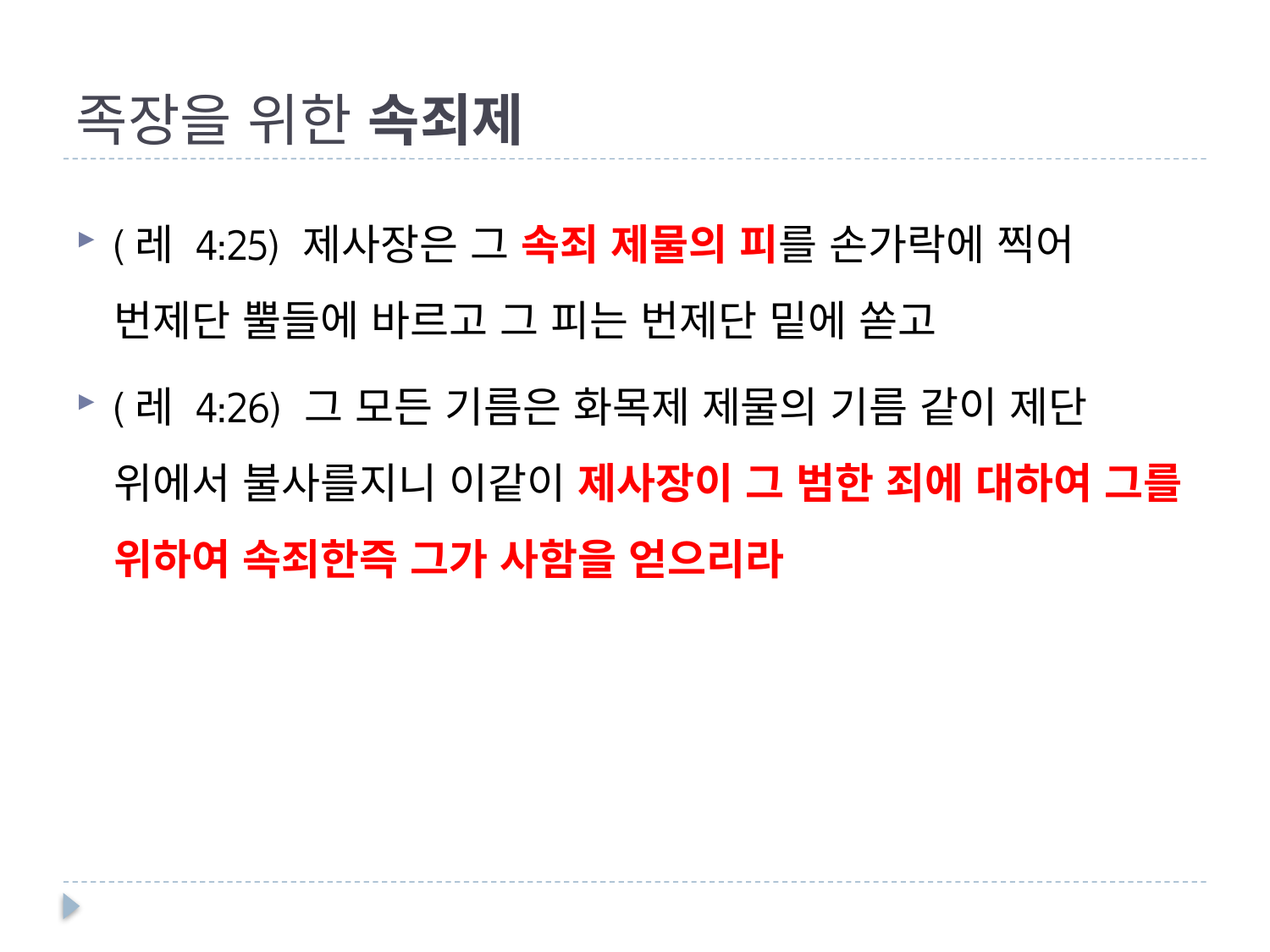

# 족장을 위한 속죄제
(레 4:25) 제사장은 그 속죄 제물의 피를 손가락에 찍어 번제단 뿔들에 바르고 그 피는 번제단 밑에 쏟고
(레 4:26) 그 모든 기름은 화목제 제물의 기름 같이 제단 위에서 불사를지니 이같이 제사장이 그 범한 죄에 대하여 그를 위하여 속죄한즉 그가 사함을 얻으리라